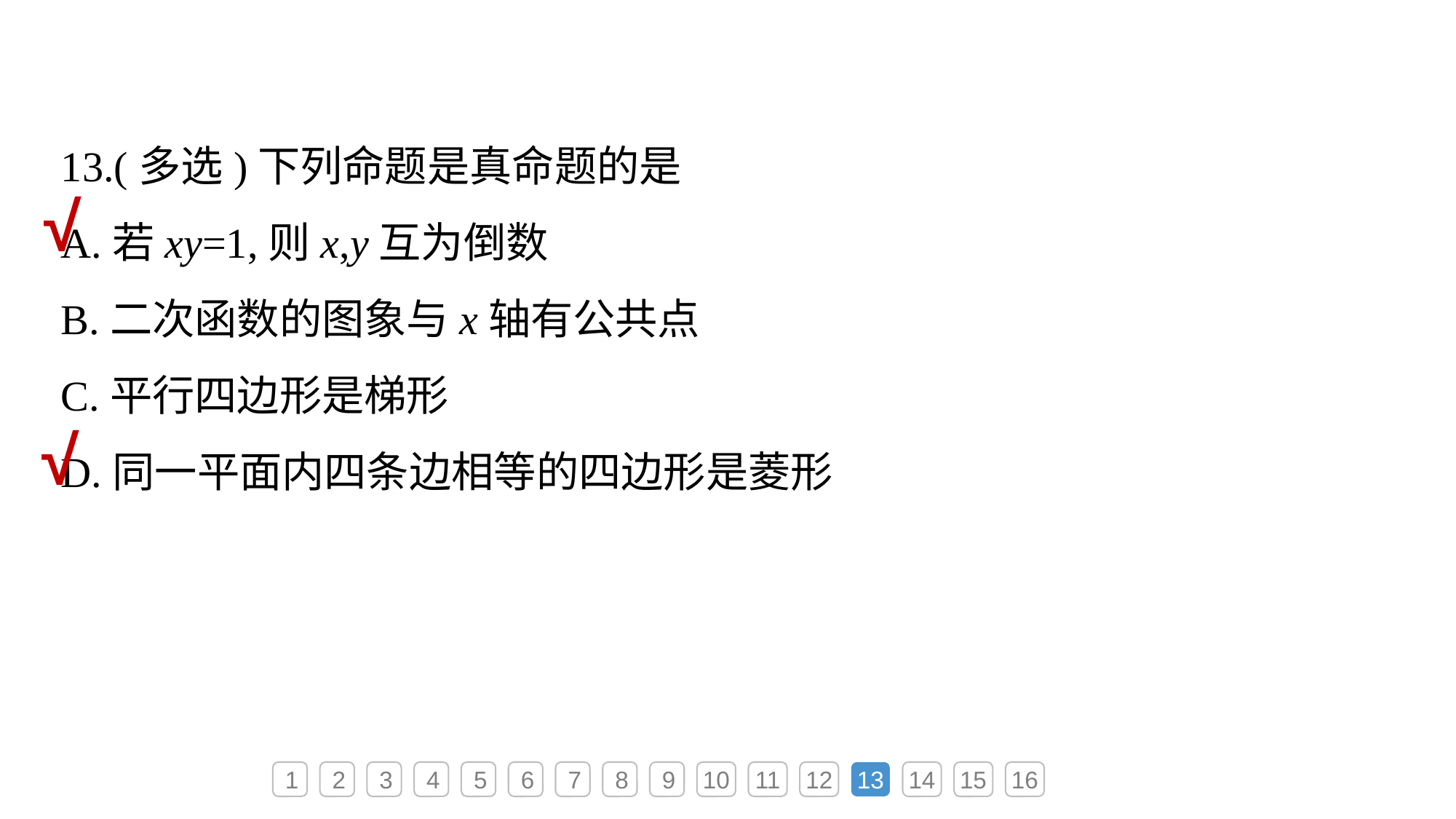

13.(多选)下列命题是真命题的是
A.若xy=1,则x,y互为倒数
B.二次函数的图象与x轴有公共点
C.平行四边形是梯形
D.同一平面内四条边相等的四边形是菱形
√
√
1
2
3
4
5
6
7
8
9
10
11
12
13
14
15
16